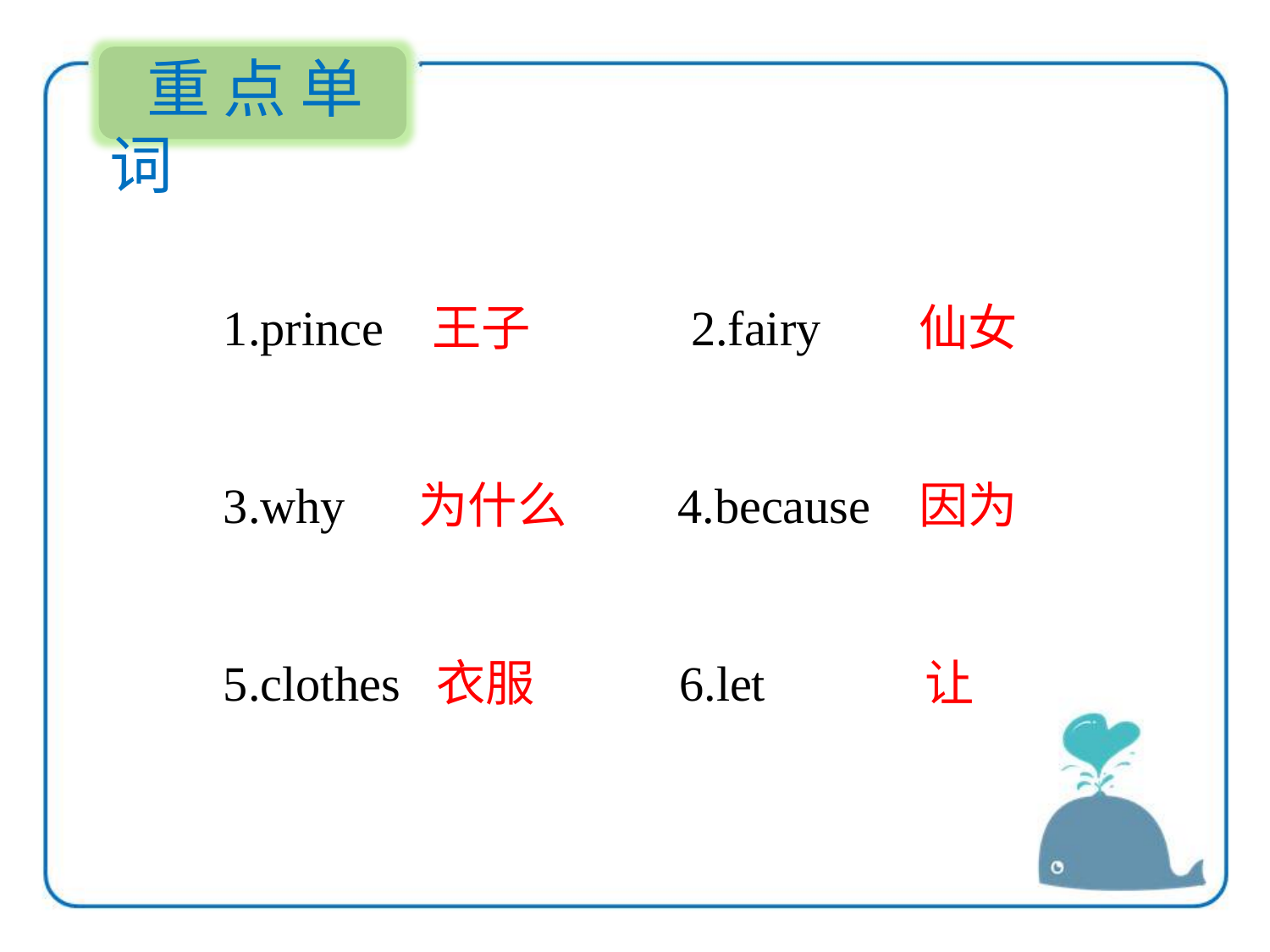

重点单词

1.prince   王子　　　2.fairy       仙女
3.why     为什么         4.because   因为
5.clothes  衣服            6.let            让